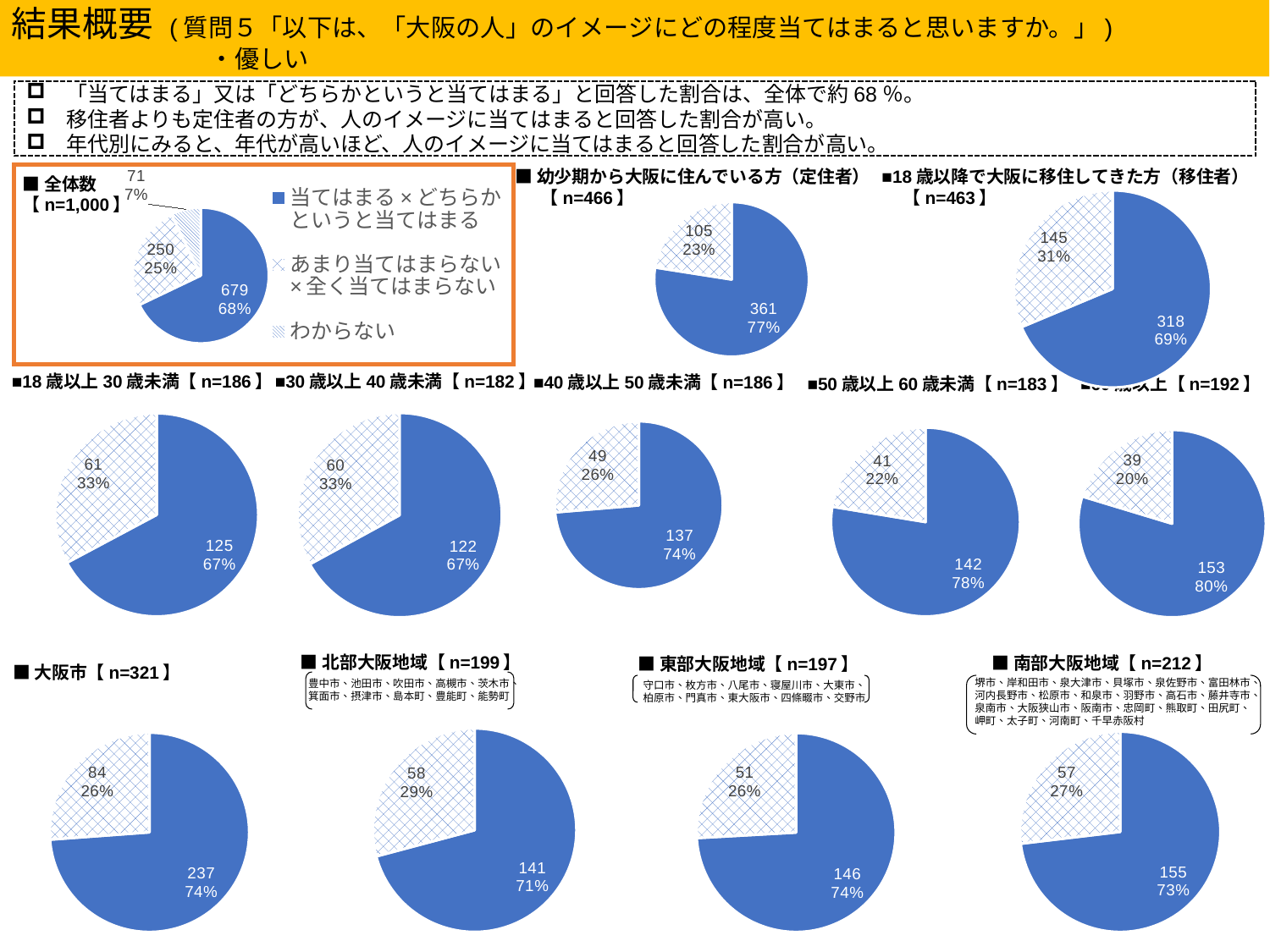

結果概要 (質問５「以下は、「大阪の人」のイメージにどの程度当てはまると思いますか。」)
　　　　　　　　・優しい
「当てはまる」又は「どちらかというと当てはまる」と回答した割合は、全体で約68％。
移住者よりも定住者の方が、人のイメージに当てはまると回答した割合が高い。
年代別にみると、年代が高いほど、人のイメージに当てはまると回答した割合が高い。
■幼少期から大阪に住んでいる方（定住者）
 　【n=466】
■18歳以降で大阪に移住してきた方（移住者）
　 【n=463】

### Chart

| Category | 優しい |
|---|---|
| 当てはまる×どちらかというと当てはまる | 679.0 |
| あまり当てはまらない×全く当てはまらない | 250.0 |
| わからない | 71.0 |
■全体数
【n=1,000】

### Chart

| Category | 幼少期から大阪に住んでいる方（定住者） |
|---|---|
| 当てはまる×どちらかというと当てはまる | 361.0 |
| あまり当てはまらない×全く当てはまらない | 105.0 |

### Chart

| Category | 18歳以降で大阪に移住してきた方（移住者） |
|---|---|
| 当てはまる×どちらかというと当てはまる | 318.0 |
| あまり当てはまらない×全く当てはまらない | 145.0 |
■30歳以上40歳未満【n=182】
■18歳以上30歳未満【n=186】
■40歳以上50歳未満【n=186】
■50歳以上60歳未満【n=183】
■60歳以上【n=192】

### Chart

| Category | 40歳以上50歳未満 |
|---|---|
| 当てはまる×どちらかというと当てはまる | 137.0 |
| あまり当てはまらない×全く当てはまらない | 49.0 |

### Chart

| Category | 18歳以上30歳未満 |
|---|---|
| 当てはまる×どちらかというと当てはまる | 125.0 |
| あまり当てはまらない×全く当てはまらない | 61.0 |

### Chart

| Category | 30歳以上40歳未満 |
|---|---|
| 当てはまる×どちらかというと当てはまる | 122.0 |
| あまり当てはまらない×全く当てはまらない | 60.0 |

### Chart

| Category | 50歳以上60歳未満 |
|---|---|
| 当てはまる×どちらかというと当てはまる | 142.0 |
| あまり当てはまらない×全く当てはまらない | 41.0 |

### Chart

| Category | 60歳以上86歳未満 |
|---|---|
| 当てはまる×どちらかというと当てはまる | 153.0 |
| あまり当てはまらない×全く当てはまらない | 39.0 |
■北部大阪地域【n=199】
■南部大阪地域【n=212】
■東部大阪地域【n=197】
■大阪市【n=321】
堺市、岸和田市、泉大津市、貝塚市、泉佐野市、富田林市、
河内長野市、松原市、和泉市、羽野市、高石市、藤井寺市、
泉南市、大阪狭山市、阪南市、忠岡町、熊取町、田尻町、
岬町、太子町、河南町、千早赤阪村
豊中市、池田市、吹田市、高槻市、茨木市、
箕面市、摂津市、島本町、豊能町、能勢町

守口市、枚方市、八尾市、寝屋川市、大東市、
柏原市、門真市、東大阪市、四條畷市、交野市

### Chart

| Category | 大阪市 |
|---|---|
| 当てはまる×どちらかというと当てはまる | 237.0 |
| あまり当てはまらない×全く当てはまらない | 84.0 |

### Chart

| Category | 北部大阪地域 |
|---|---|
| 当てはまる×どちらかというと当てはまる | 141.0 |
| あまり当てはまらない×全く当てはまらない | 58.0 |

### Chart

| Category | 東部大阪地域 |
|---|---|
| 当てはまる×どちらかというと当てはまる | 146.0 |
| あまり当てはまらない×全く当てはまらない | 51.0 |

### Chart

| Category | 南部大阪地域 |
|---|---|
| 当てはまる×どちらかというと当てはまる | 155.0 |
| あまり当てはまらない×全く当てはまらない | 57.0 |